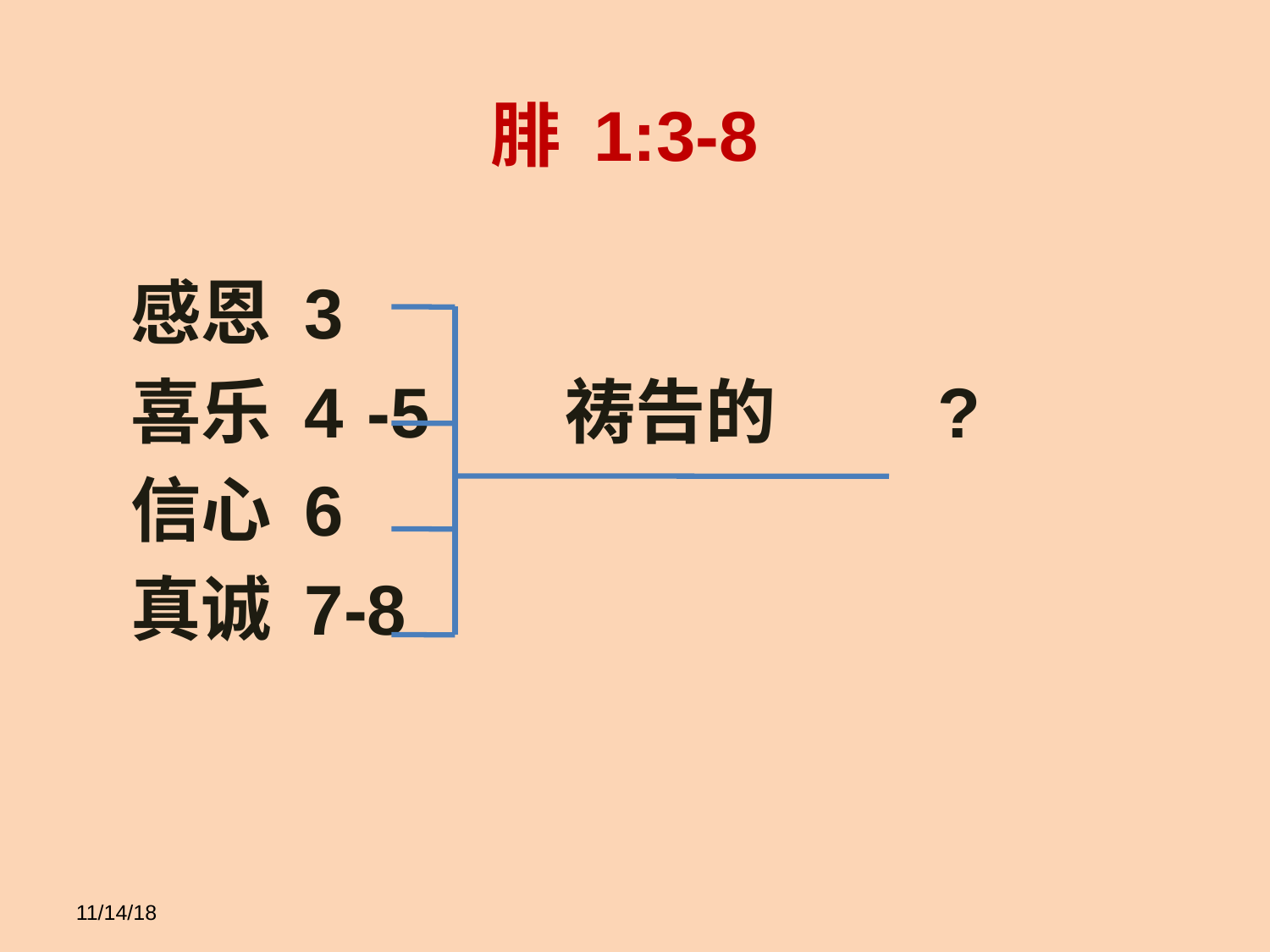

腓 1:3-8

   感恩 3
   喜乐 4	-5      祷告的         ?
   信心 6
   真诚 7-8

11/14/18